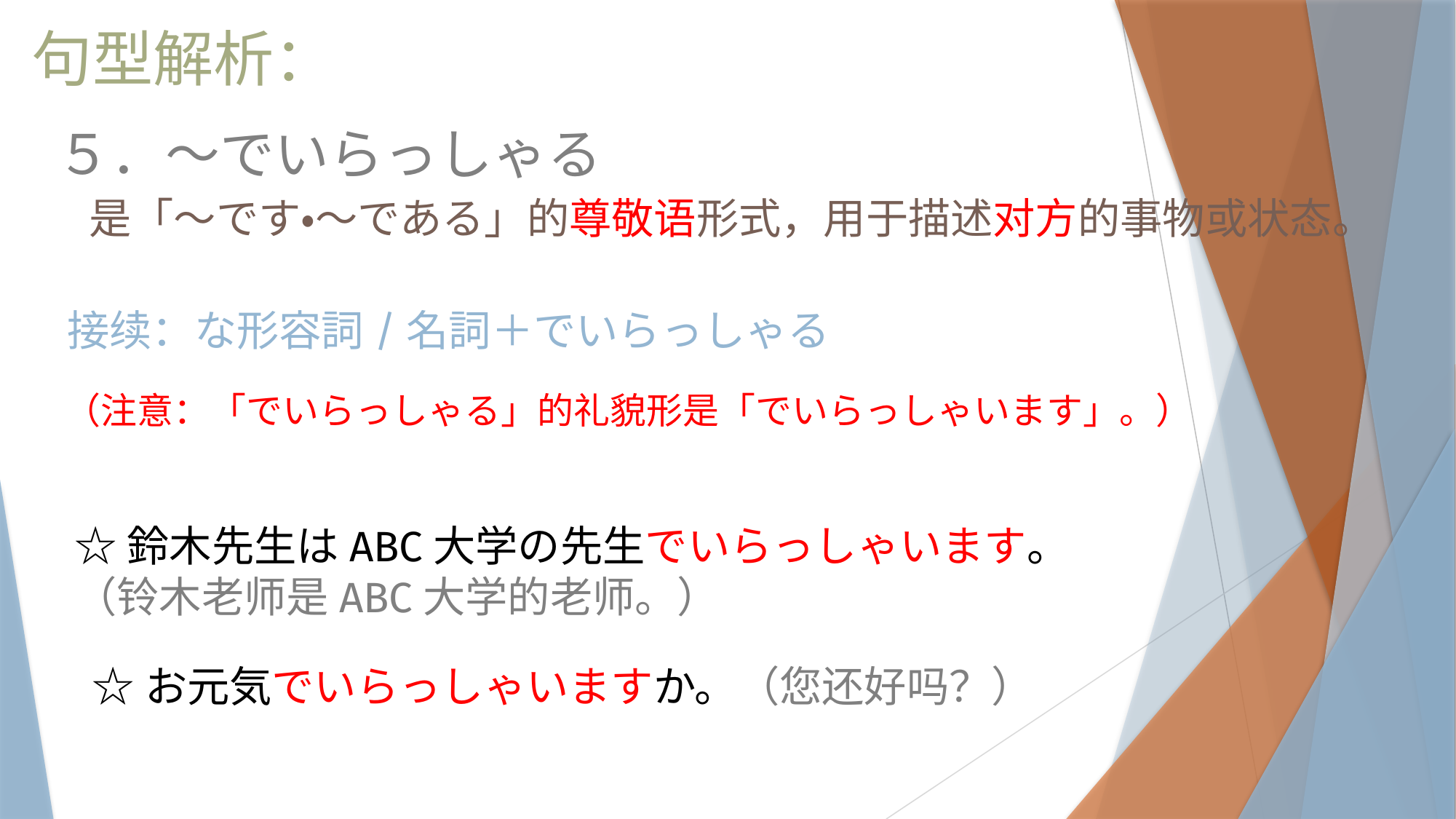

句型解析：
５．～でいらっしゃる
      是「～です・～である」的尊敬语形式，用于描述对方的事物或状态。
接续：な形容詞/名詞＋でいらっしゃる
（注意：「でいらっしゃる」的礼貌形是「でいらっしゃいます」。）
☆鈴木先生はABC大学の先生でいらっしゃいます。
（铃木老师是ABC大学的老师。）
☆お元気でいらっしゃいますか。（您还好吗？）